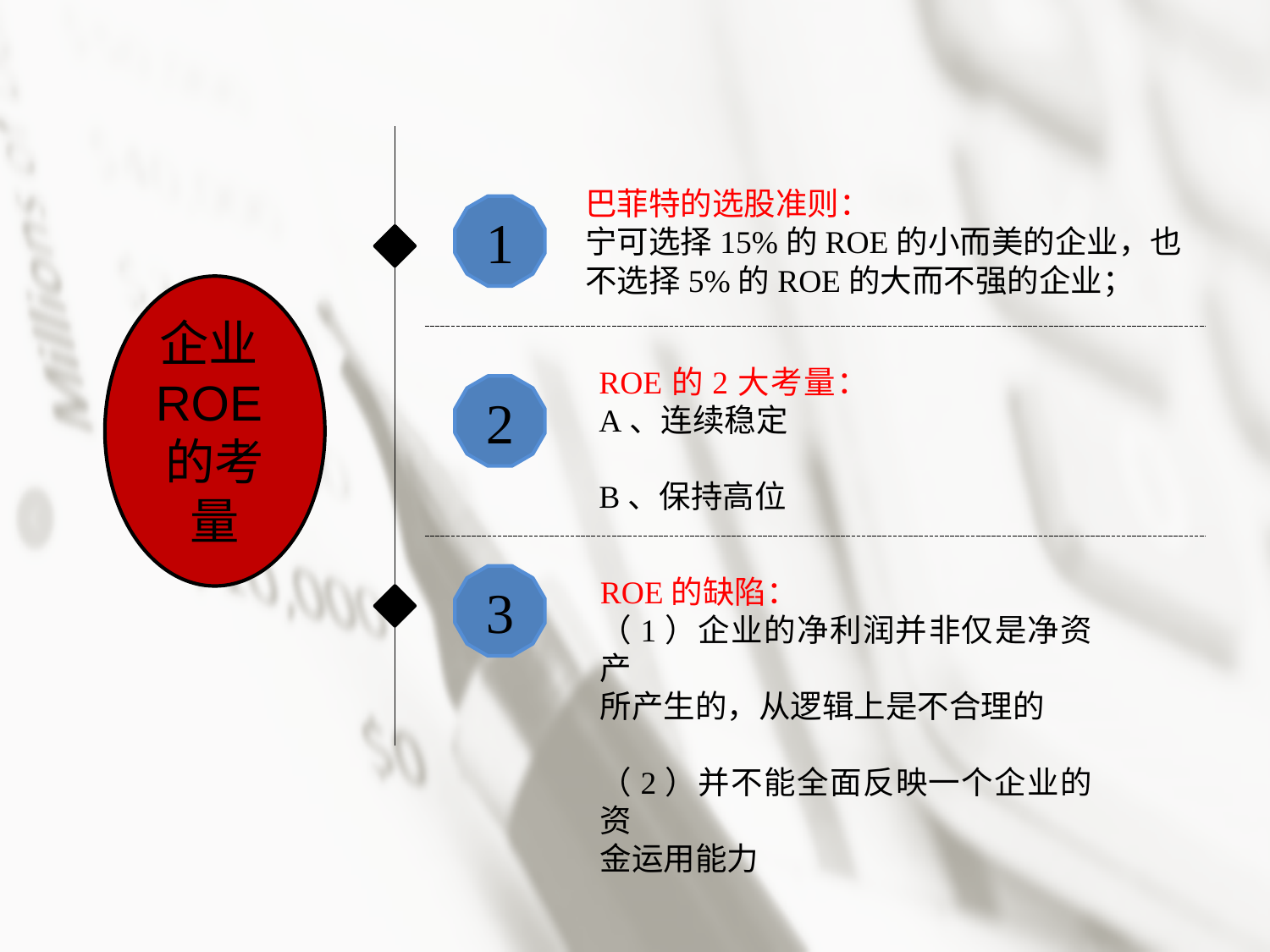

巴菲特的选股准则：
宁可选择15%的ROE的小而美的企业，也
不选择5%的ROE的大而不强的企业；
1

企业ROE的考量
ROE的2大考量：
A、连续稳定

B、保持高位

2
3
ROE的缺陷：
（1）企业的净利润并非仅是净资产
所产生的，从逻辑上是不合理的

（2）并不能全面反映一个企业的资
金运用能力